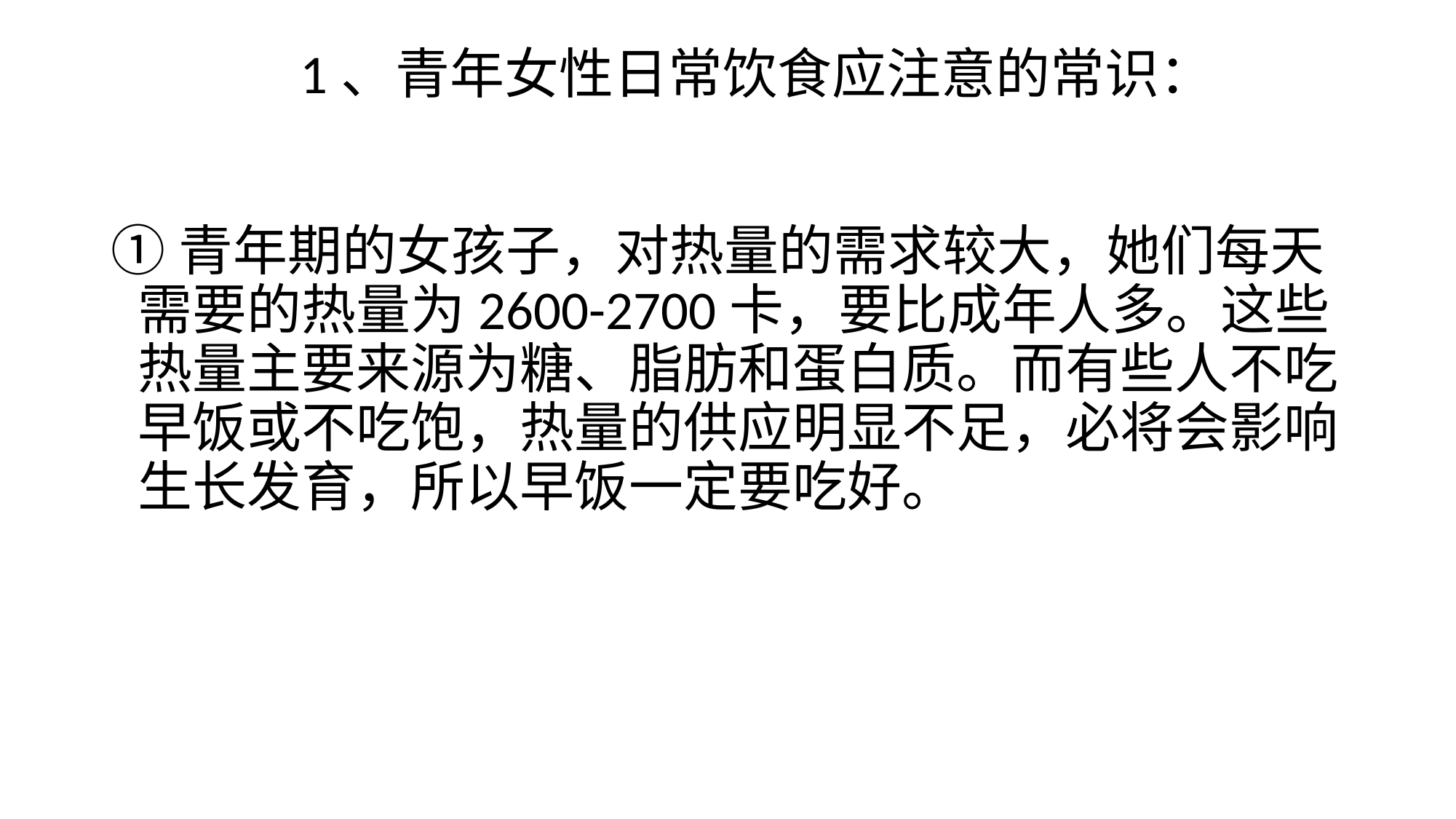

# 1、青年女性日常饮食应注意的常识：
①青年期的女孩子，对热量的需求较大，她们每天需要的热量为2600-2700卡，要比成年人多。这些热量主要来源为糖、脂肪和蛋白质。而有些人不吃早饭或不吃饱，热量的供应明显不足，必将会影响生长发育，所以早饭一定要吃好。